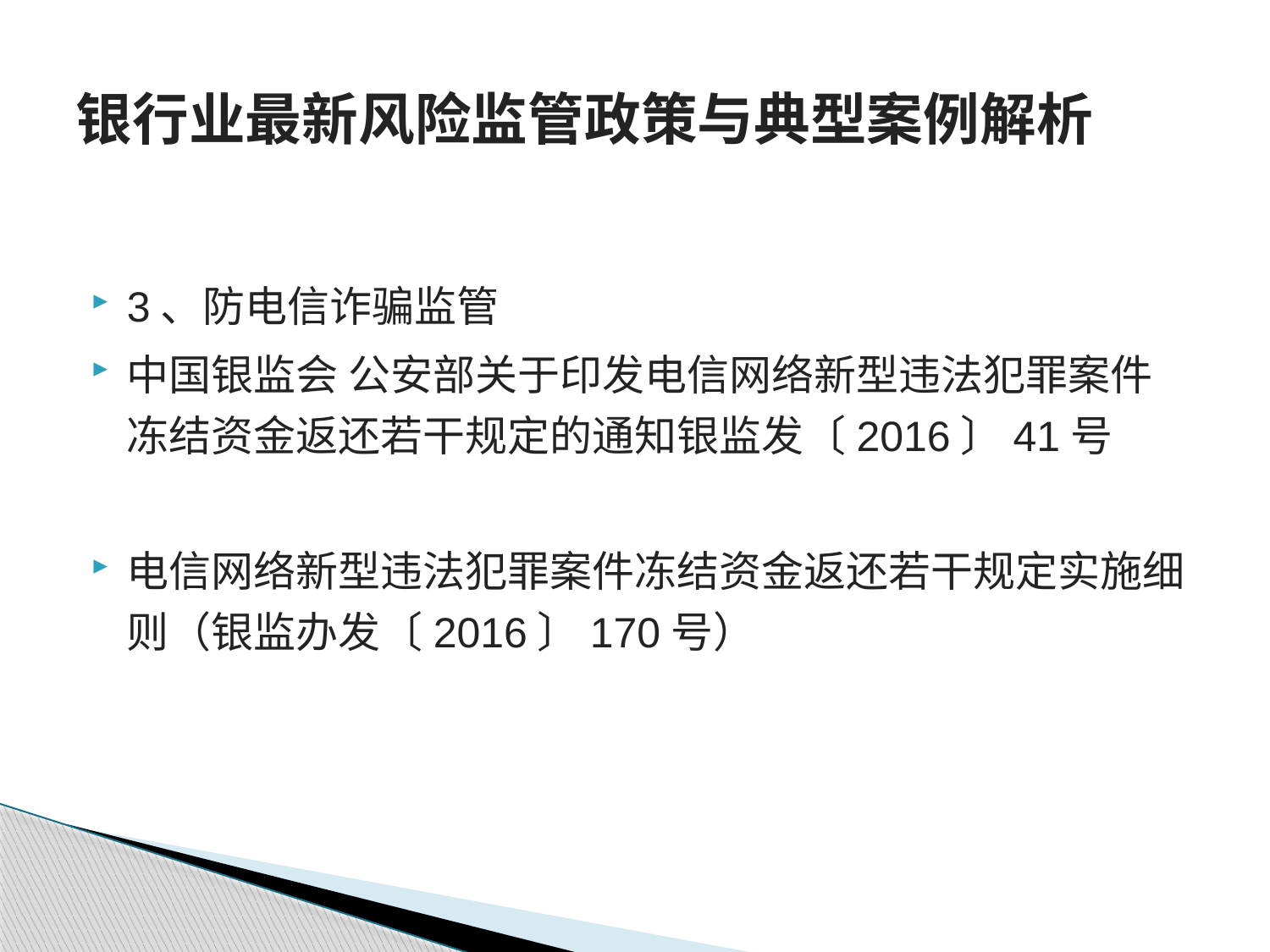

# 银行业最新风险监管政策与典型案例解析

3、防电信诈骗监管
中国银监会 公安部关于印发电信网络新型违法犯罪案件冻结资金返还若干规定的通知银监发〔2016〕41号

电信网络新型违法犯罪案件冻结资金返还若干规定实施细则（银监办发〔2016〕170号）